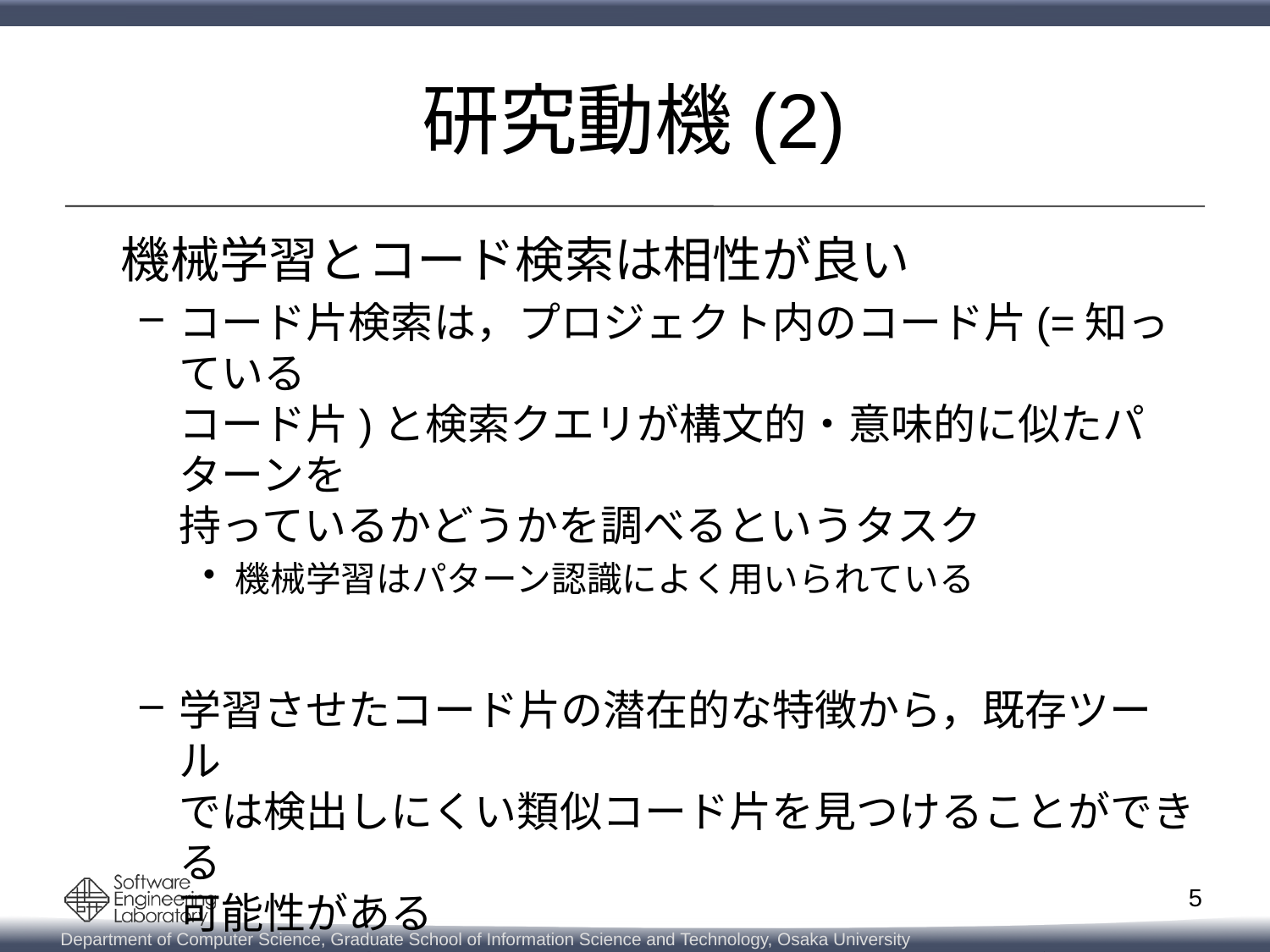

# 研究動機(2)
   機械学習とコード検索は相性が良い
コード片検索は，プロジェクト内のコード片(=知っている
コード片)と検索クエリが構文的・意味的に似たパターンを
持っているかどうかを調べるというタスク
機械学習はパターン認識によく用いられている

学習させたコード片の潜在的な特徴から，既存ツール
では検出しにくい類似コード片を見つけることができる
可能性がある
うまく検索を実行できなかったコード片も，学習させることで次からは検索できるようになる

5